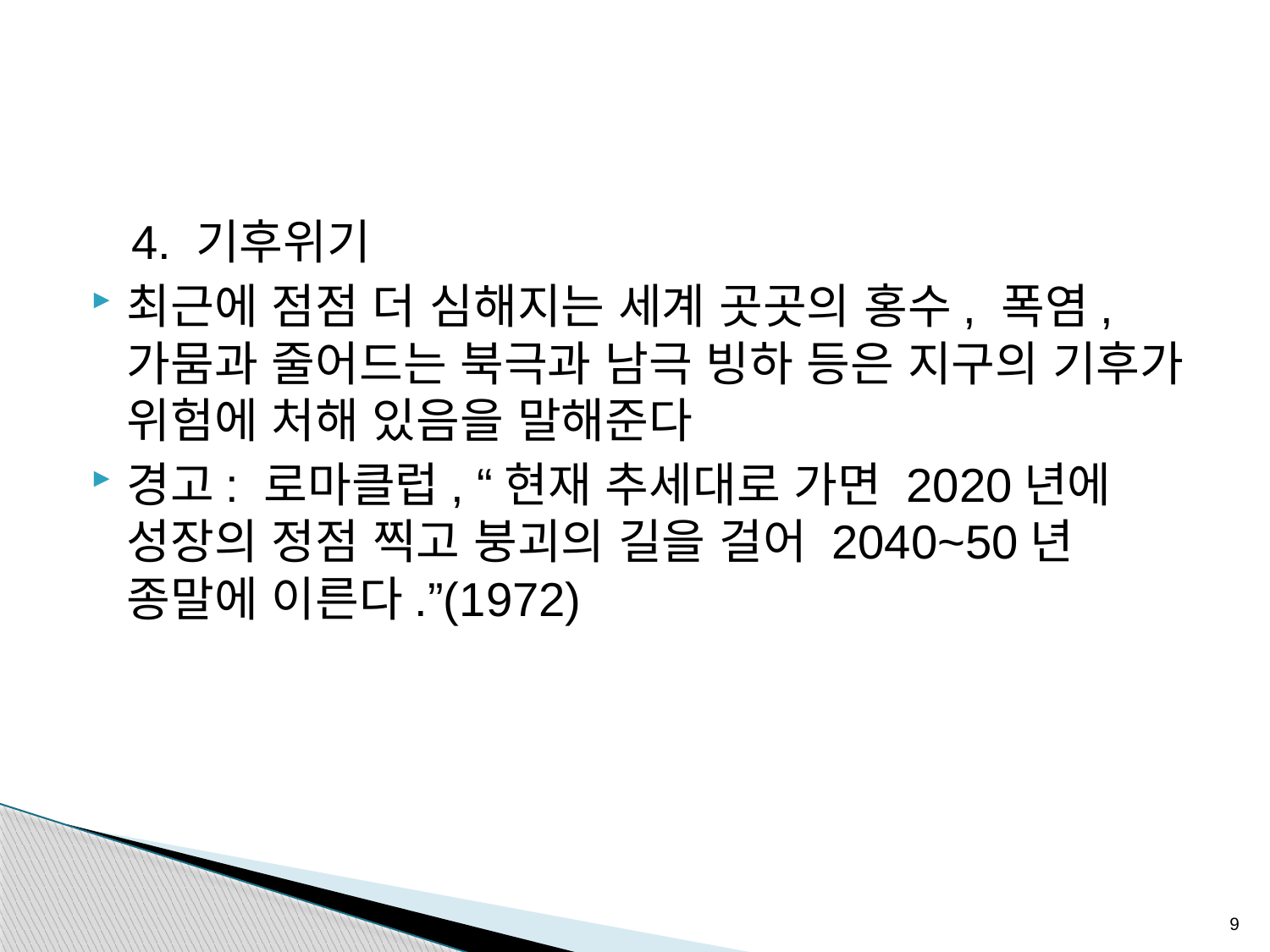

#
   4. 기후위기
최근에 점점 더 심해지는 세계 곳곳의 홍수, 폭염, 가뭄과 줄어드는 북극과 남극 빙하 등은 지구의 기후가 위험에 처해 있음을 말해준다
경고: 로마클럽, “현재 추세대로 가면 2020년에 성장의 정점 찍고 붕괴의 길을 걸어 2040~50년 종말에 이른다.”(1972)

9